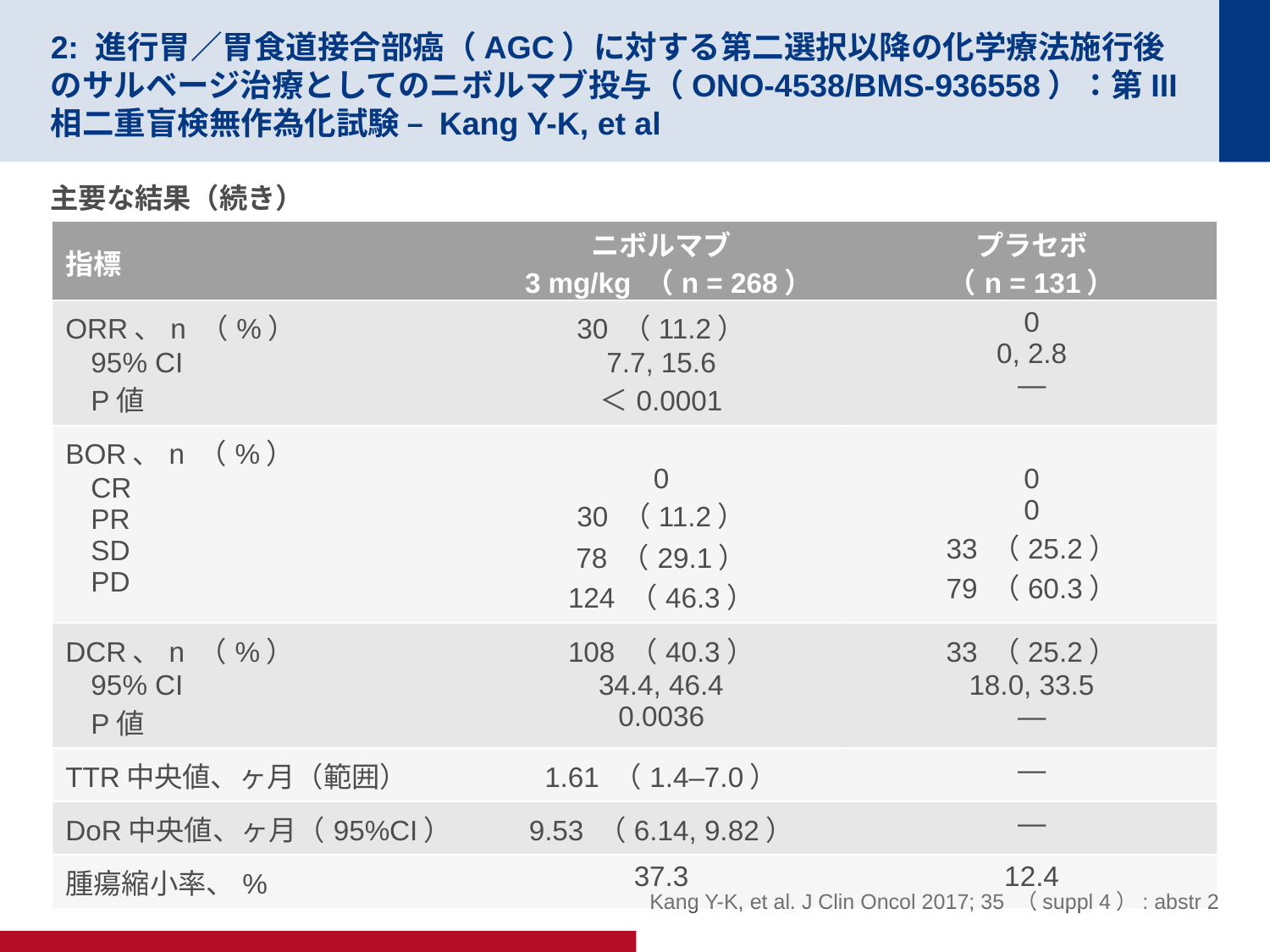

# 2: 進行胃／胃食道接合部癌（AGC）に対する第二選択以降の化学療法施行後のサルベージ治療としてのニボルマブ投与（ONO-4538/BMS-936558）：第III相二重盲検無作為化試験 – Kang Y-K, et al
主要な結果（続き）
| 指標 | ニボルマブ 3 mg/kg （n = 268） | プラセボ （n = 131） |
| --- | --- | --- |
| ORR、n （%） 95% CI P値 | 30 （11.2） 7.7, 15.6 ＜0.0001 | 0 0, 2.8 — |
| BOR、n （%） CR PR SD PD | 0 30 （11.2） 78 （29.1） 124 （46.3） | 0 0 33 （25.2） 79 （60.3） |
| DCR、n （%） 95% CI P値 | 108 （40.3） 34.4, 46.4 0.0036 | 33 （25.2） 18.0, 33.5 — |
| TTR中央値、ヶ月（範囲） | 1.61 （1.4–7.0） | — |
| DoR中央値、ヶ月（95%CI） | 9.53 （6.14, 9.82） | — |
| 腫瘍縮小率、% | 37.3 | 12.4 |
Kang Y-K, et al. J Clin Oncol 2017; 35 （suppl 4）: abstr 2